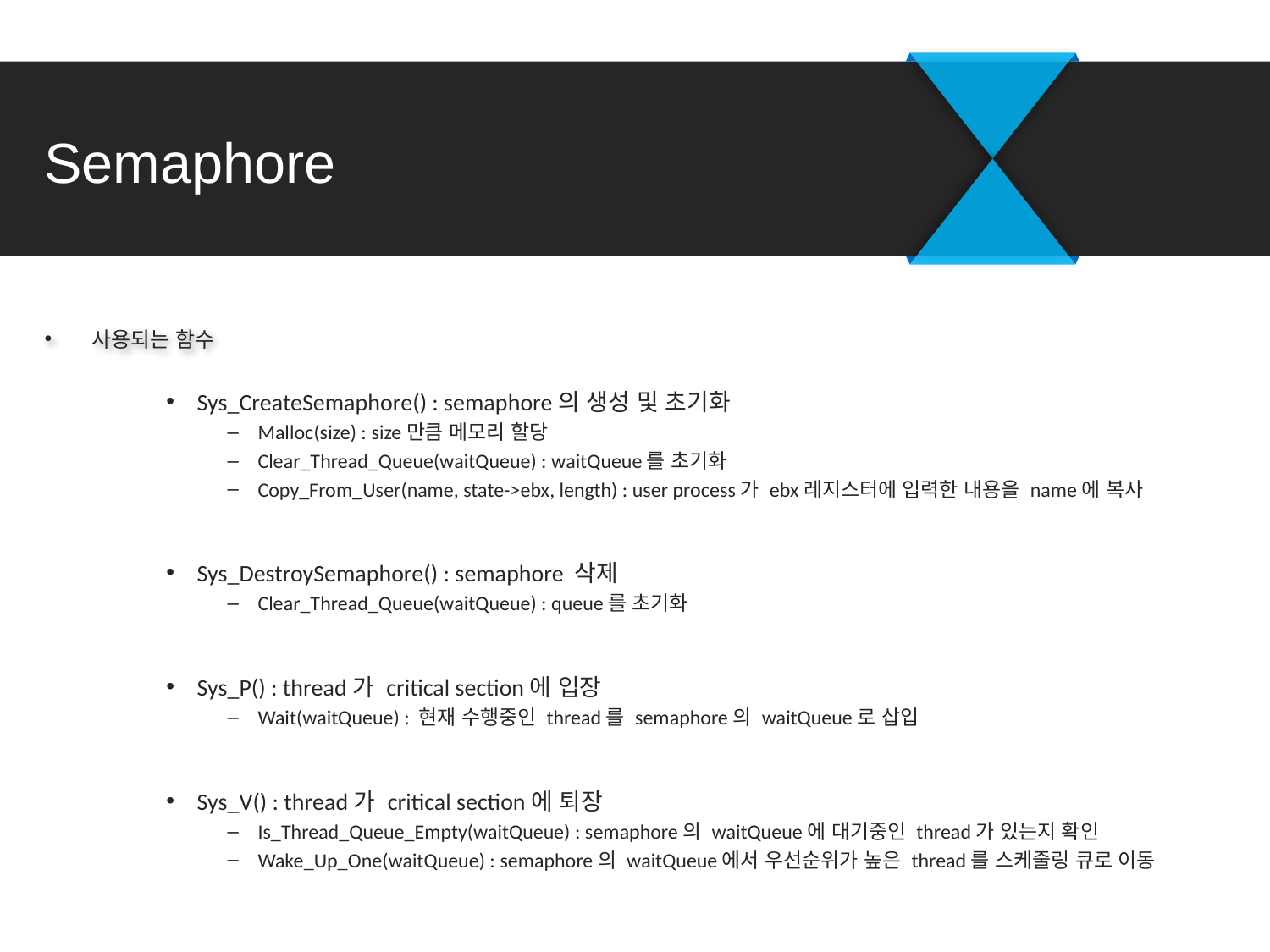

# Semaphore
사용되는 함수
Sys_CreateSemaphore() : semaphore의 생성 및 초기화
Malloc(size) : size만큼 메모리 할당
Clear_Thread_Queue(waitQueue) : waitQueue를 초기화
Copy_From_User(name, state->ebx, length) : user process가 ebx레지스터에 입력한 내용을 name에 복사

Sys_DestroySemaphore() : semaphore 삭제
Clear_Thread_Queue(waitQueue) : queue를 초기화

Sys_P() : thread가 critical section에 입장
Wait(waitQueue) : 현재 수행중인 thread를 semaphore의 waitQueue로 삽입

Sys_V() : thread가 critical section에 퇴장
Is_Thread_Queue_Empty(waitQueue) : semaphore의 waitQueue에 대기중인 thread가 있는지 확인
Wake_Up_One(waitQueue) : semaphore의 waitQueue에서 우선순위가 높은 thread를 스케줄링 큐로 이동